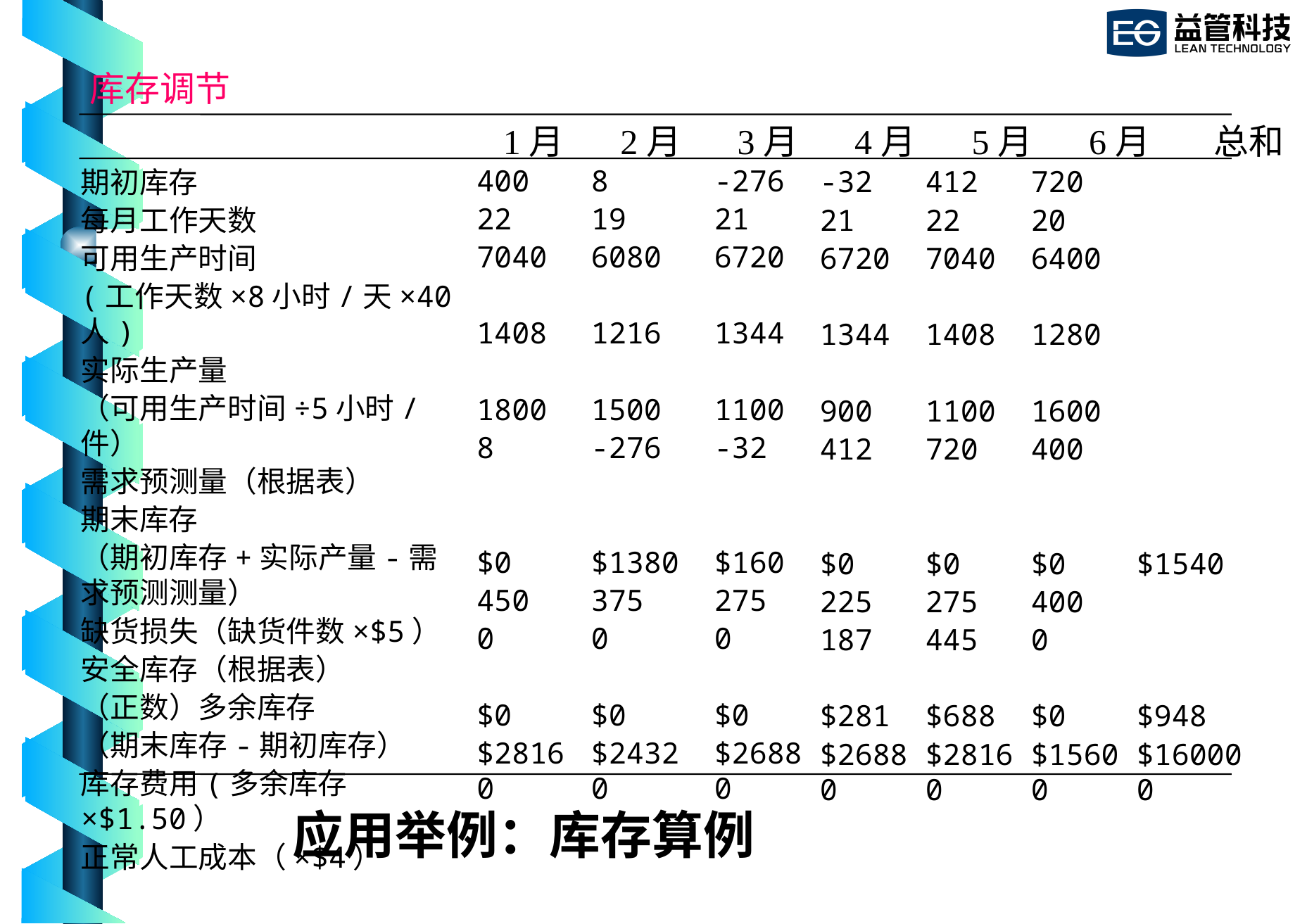

库存调节

1月      2月      3月      4月      5月      6月        总和
400
22
7040

1408

1800
8

$0
450
0

$0
$28160
8
19
6080

1216

1500
-276

$1380
375
0

$0
$24320
-276
21
6720

1344

1100
-32

$160
275
0

$0
$26880
期初库存
每月工作天数
可用生产时间
(工作天数×8小时/天×40人)
实际生产量
（可用生产时间÷5小时/件）
需求预测量（根据表）
期末库存
（期初库存+实际产量-需求预测测量）
缺货损失（缺货件数×$5）
安全库存（根据表）
（正数）多余库存
（期末库存-期初库存）
库存费用(多余库存×$1.50）
正常人工成本（×$4）

-32
21
6720

1344

900
412

$0
225
187

$281
$26880
412
22
7040

1408

1100
720

$0
275
445

$688
$28160
720
20
6400

1280

1600
400

$0
400
0

$0
$15600

$1540

$948
$160000

# 应用举例：库存算例